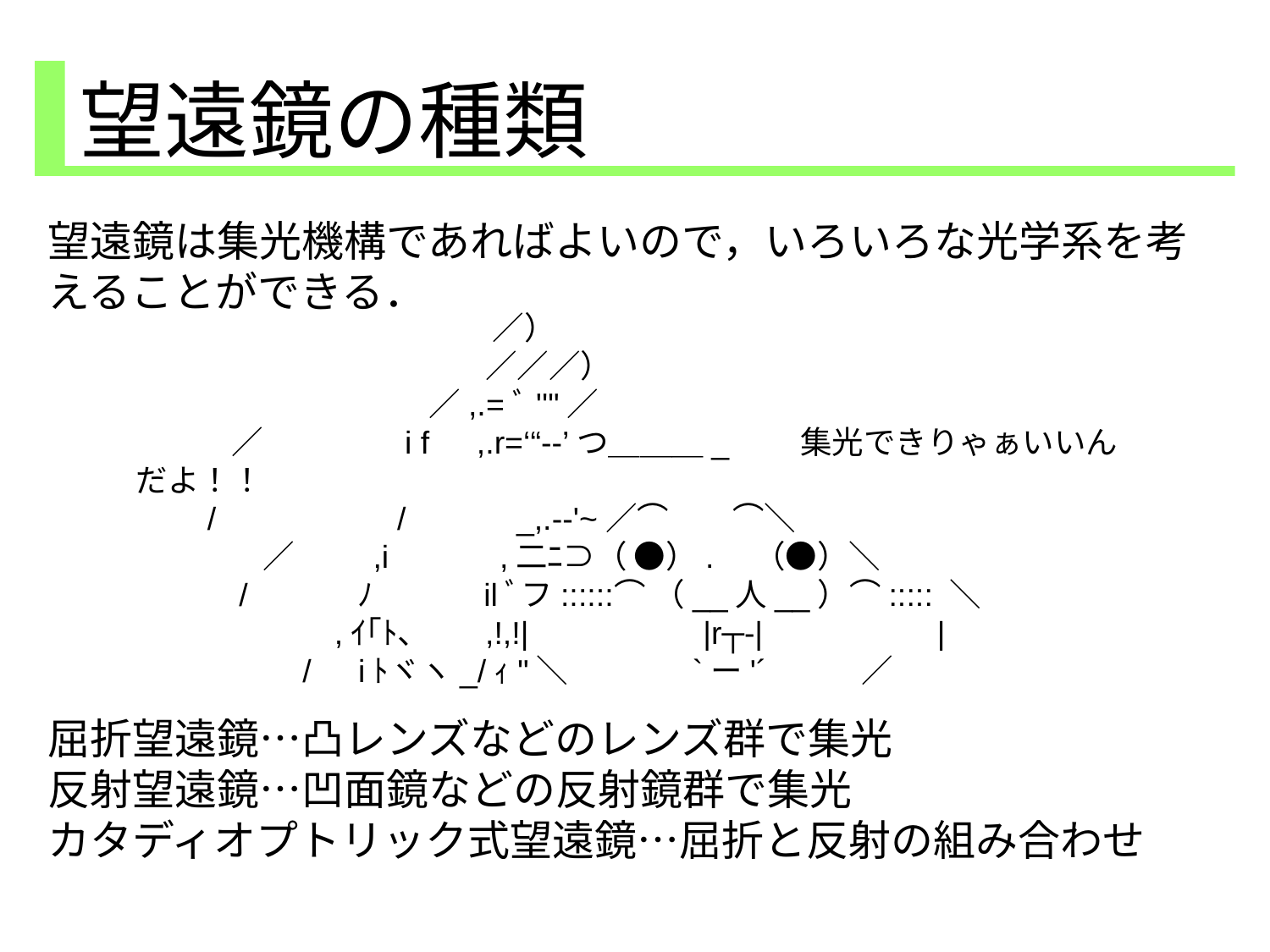

望遠鏡の種類

望遠鏡は集光機構であればよいので，いろいろな光学系を考えることができる．
　　　　　　　　　　　 ／）
　　　　　　　　　　　／／／）
　　　　　　　　　 ／,.=ﾞ''"／
　　　／　　　　 i f　,.r=‘“-‐’つ＿＿＿_　　集光できりゃぁいいんだよ！！
　　/　　　　　 /　　　_,.-‐'~／⌒　　⌒＼
　　　　／　 　,i　　　,二ﾆ⊃（ ●）.　（●）＼
　　　/　 　　ﾉ　　　 ilﾞフ::::::⌒（__人__）⌒::::: ＼
　　　　　　,ｲ｢ﾄ､　　,!,!|　　　　　|r┬-|　　　　　|
　　　　　/　iﾄヾヽ_/ｨ"＼ 　　 　 `ー'´ 　 　 ／
屈折望遠鏡…凸レンズなどのレンズ群で集光
反射望遠鏡…凹面鏡などの反射鏡群で集光
カタディオプトリック式望遠鏡…屈折と反射の組み合わせ